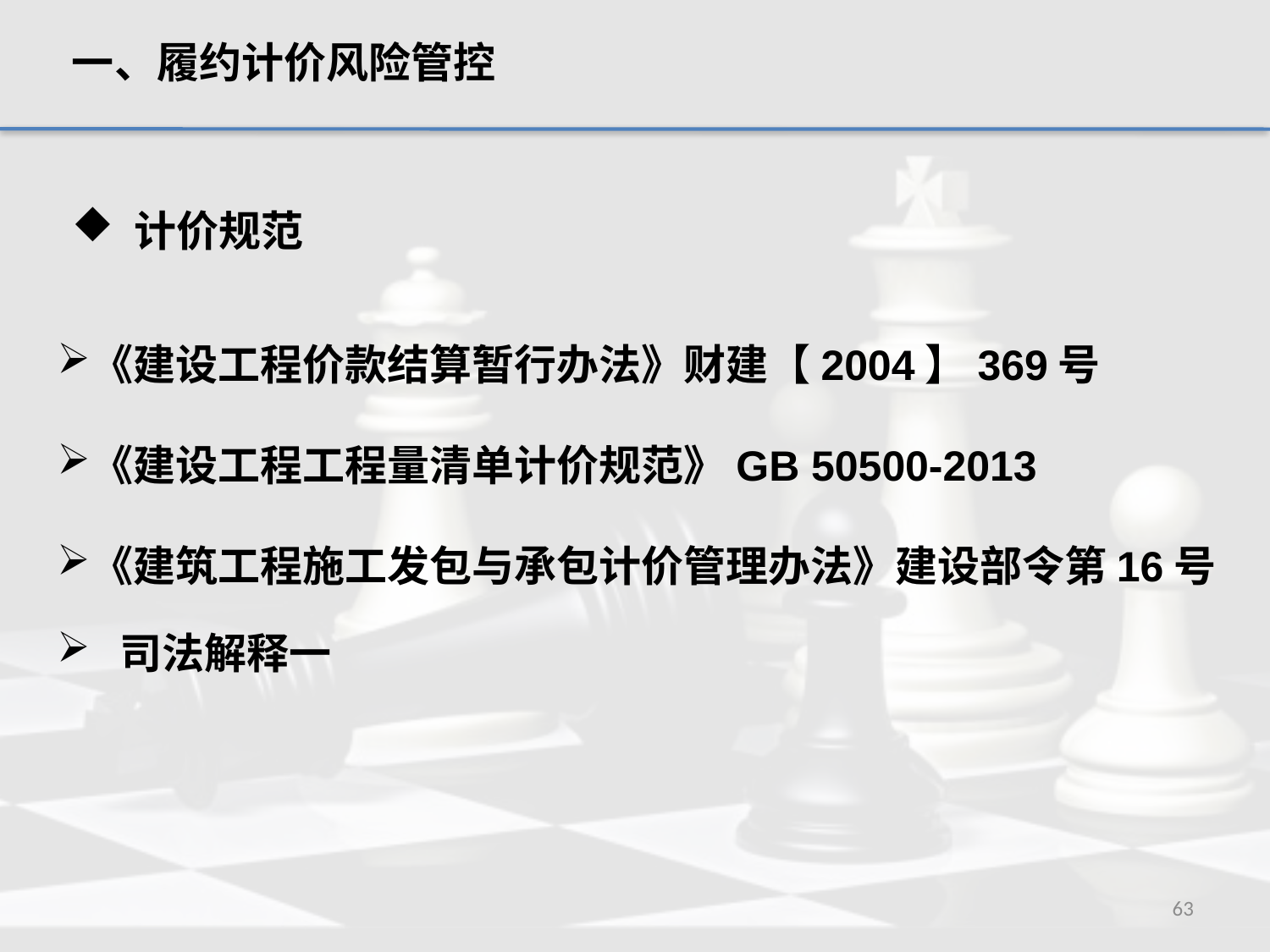

一、履约计价风险管控
 计价规范
《建设工程价款结算暂行办法》财建【2004】369号
《建设工程工程量清单计价规范》GB 50500-2013
《建筑工程施工发包与承包计价管理办法》建设部令第16号
  司法解释一

63